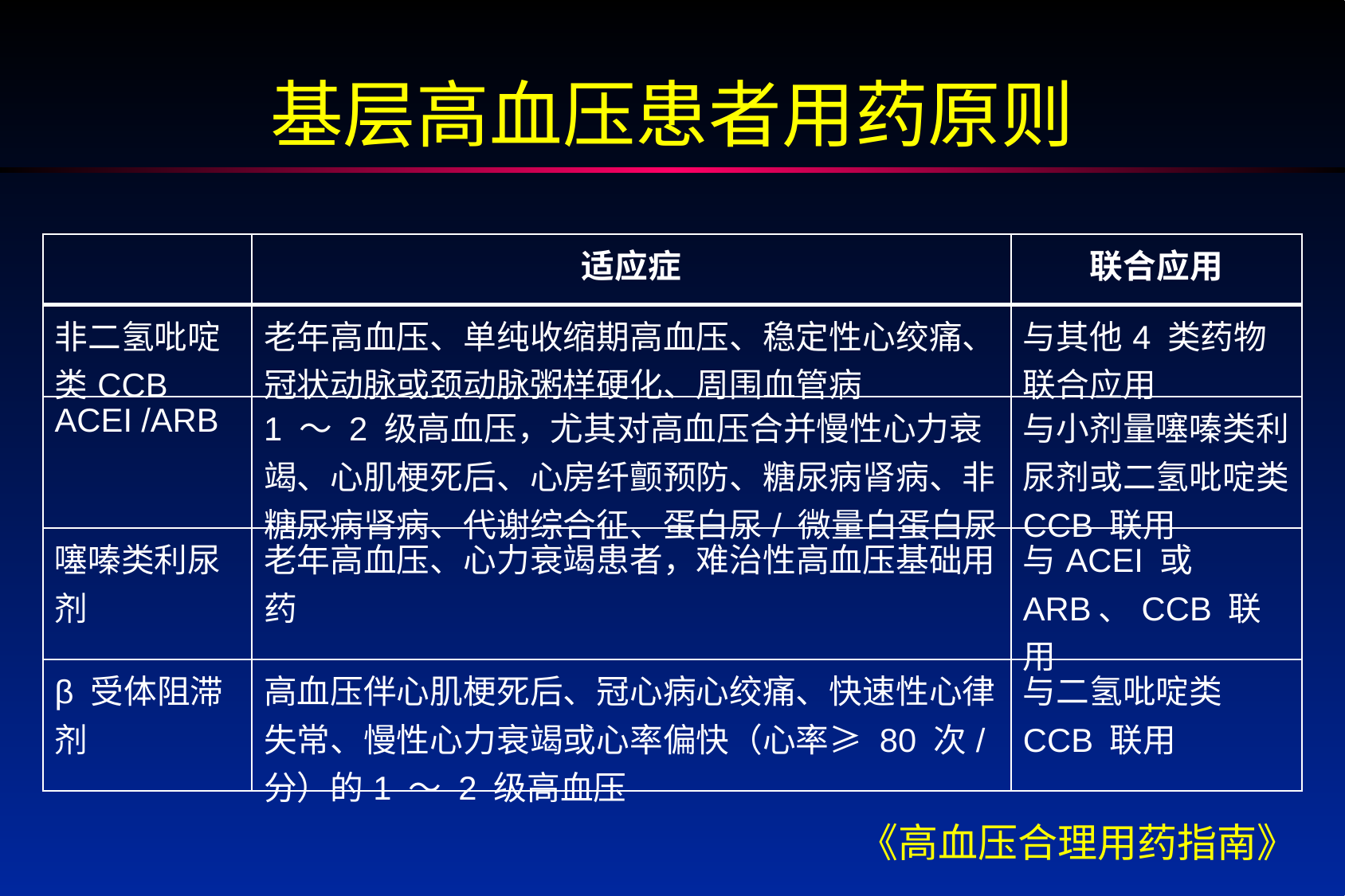

# 基层高血压患者用药原则

|  | 适应症 | 联合应用 |
| --- | --- | --- |
| 非二氢吡啶类CCB | 老年高血压、单纯收缩期高血压、稳定性心绞痛、冠状动脉或颈动脉粥样硬化、周围血管病 | 与其他4 类药物联合应用 |
| ACEI /ARB | 1 ～ 2 级高血压，尤其对高血压合并慢性心力衰竭、心肌梗死后、心房纤颤预防、糖尿病肾病、非糖尿病肾病、代谢综合征、蛋白尿/ 微量白蛋白尿 | 与小剂量噻嗪类利尿剂或二氢吡啶类CCB 联用 |
| 噻嗪类利尿剂 | 老年高血压、心力衰竭患者，难治性高血压基础用药 | 与ACEI 或ARB、CCB 联用 |
| β 受体阻滞剂 | 高血压伴心肌梗死后、冠心病心绞痛、快速性心律失常、慢性心力衰竭或心率偏快（心率≥ 80 次/ 分）的1 ～ 2 级高血压 | 与二氢吡啶类CCB 联用 |
《高血压合理用药指南》